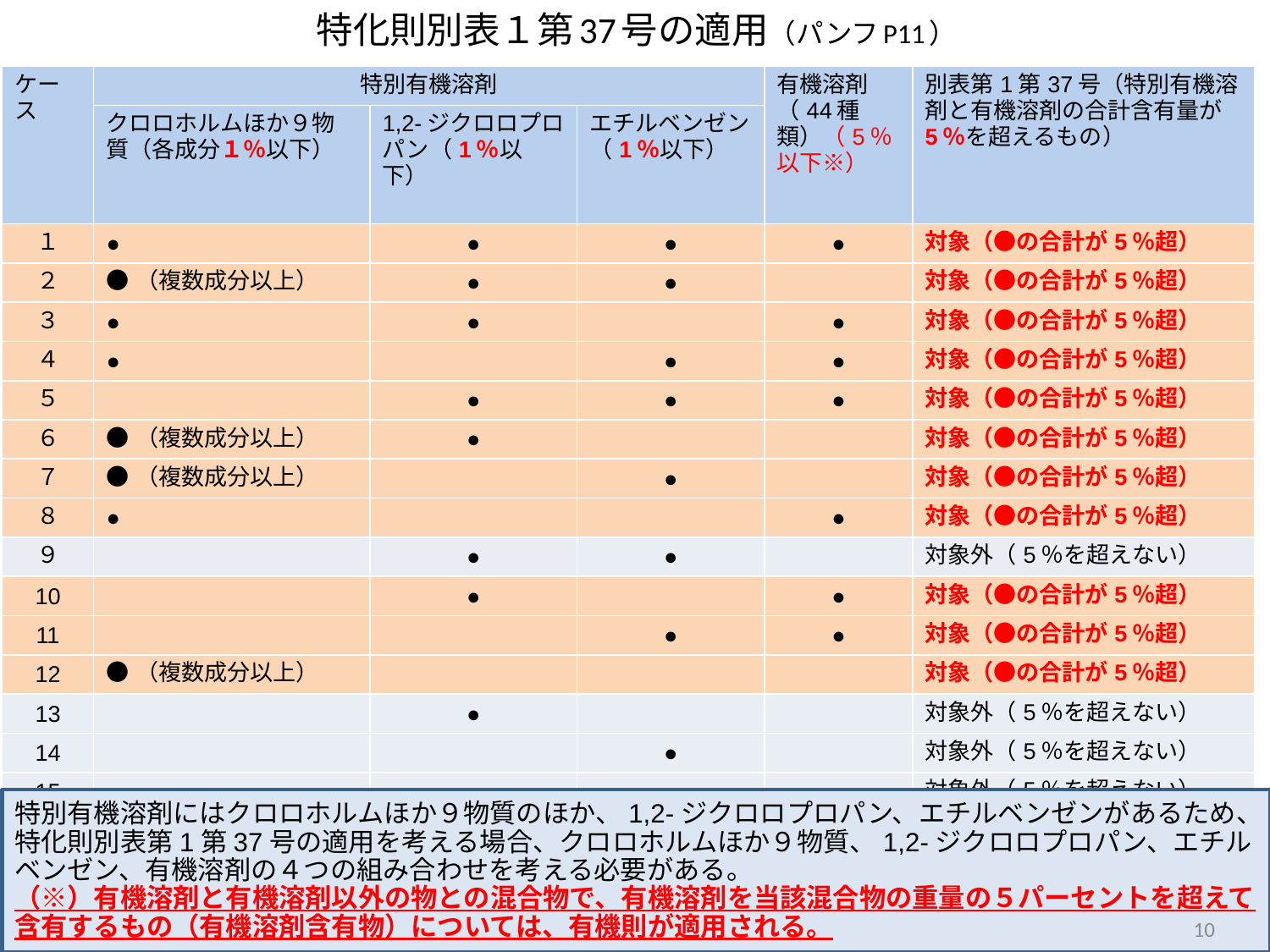

# 特化則別表１第37号の適用（パンフP11）
| ケース | 特別有機溶剤 |  |  | 有機溶剤（44種類）（5％以下※） | 別表第1第37号（特別有機溶剤と有機溶剤の合計含有量が5％を超えるもの） |
| --- | --- | --- | --- | --- | --- |
|  | クロロホルムほか９物質（各成分１％以下） | 1,2-ジクロロプロパン（1％以下） | エチルベンゼン（1％以下） |  |  |
| １ | ● | ● | ● | ● | 対象（●の合計が5％超） |
| ２ | ●（複数成分以上） | ● | ● |  | 対象（●の合計が5％超） |
| ３ | ● | ● |  | ● | 対象（●の合計が5％超） |
| ４ | ● |  | ● | ● | 対象（●の合計が5％超） |
| ５ |  | ● | ● | ● | 対象（●の合計が5％超） |
| ６ | ●（複数成分以上） | ● |  |  | 対象（●の合計が5％超） |
| ７ | ●（複数成分以上） |  | ● |  | 対象（●の合計が5％超） |
| ８ | ● |  |  | ● | 対象（●の合計が5％超） |
| ９ |  | ● | ● |  | 対象外（5％を超えない） |
| 10 |  | ● |  | ● | 対象（●の合計が5％超） |
| 11 |  |  | ● | ● | 対象（●の合計が5％超） |
| 12 | ●（複数成分以上） |  |  |  | 対象（●の合計が5％超） |
| 13 |  | ● |  |  | 対象外（5％を超えない） |
| 14 |  |  | ● |  | 対象外（5％を超えない） |
| 15 |  |  |  | ● | 対象外（5％を超えない） |
|  |  |  |  |  |  |
特別有機溶剤にはクロロホルムほか９物質のほか、1,2-ジクロロプロパン、エチルベンゼンがあるため、特化則別表第1第37号の適用を考える場合、クロロホルムほか９物質、1,2-ジクロロプロパン、エチルベンゼン、有機溶剤の４つの組み合わせを考える必要がある。
（※）有機溶剤と有機溶剤以外の物との混合物で、有機溶剤を当該混合物の重量の５パーセントを超えて含有するもの（有機溶剤含有物）については、有機則が適用される。
10
10